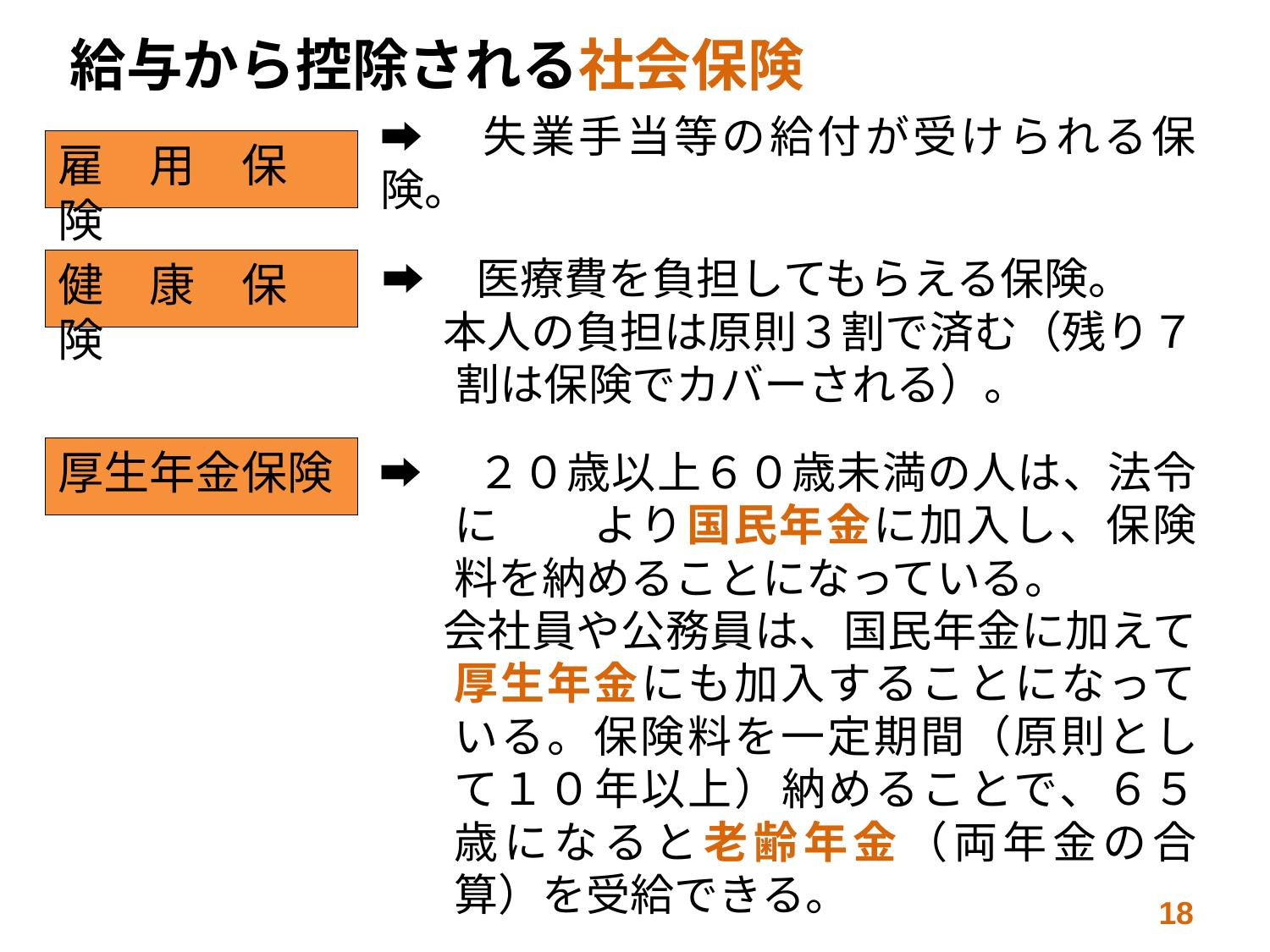

給与から控除される社会保険
➡　失業手当等の給付が受けられる保険。
雇　用　保　険
➡　医療費を負担してもらえる保険。
     本人の負担は原則３割で済む（残り７割は保険でカバーされる）。
健　康　保　険
厚生年金保険
➡　２０歳以上６０歳未満の人は、法令に　　より国民年金に加入し、保険料を納めることになっている。
     会社員や公務員は、国民年金に加えて厚生年金にも加入することになっている。保険料を一定期間（原則として１０年以上）納めることで、６５歳になると老齢年金（両年金の合算）を受給できる。

18